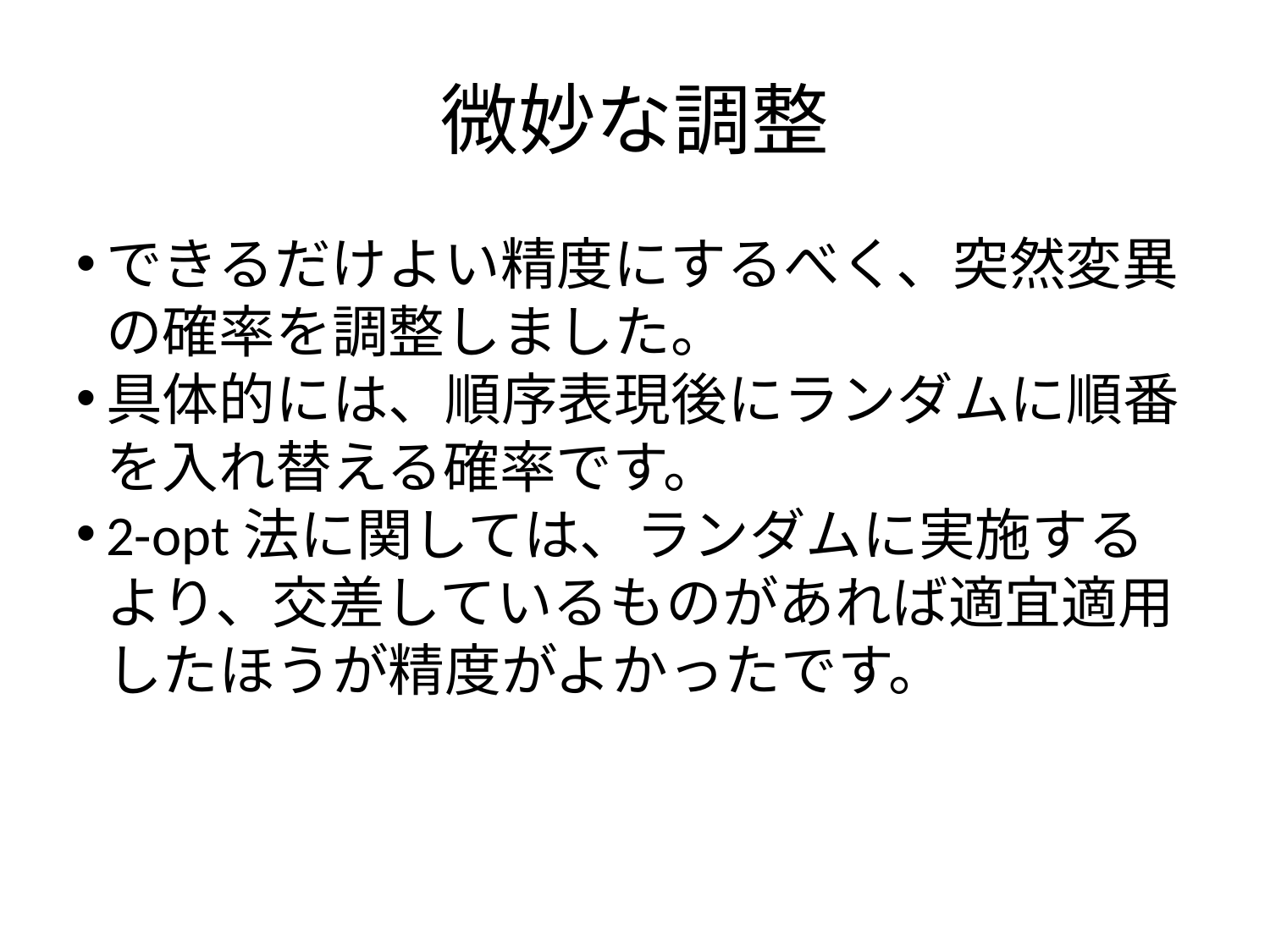

微妙な調整
できるだけよい精度にするべく、突然変異の確率を調整しました。
具体的には、順序表現後にランダムに順番を入れ替える確率です。
2-opt法に関しては、ランダムに実施するより、交差しているものがあれば適宜適用したほうが精度がよかったです。